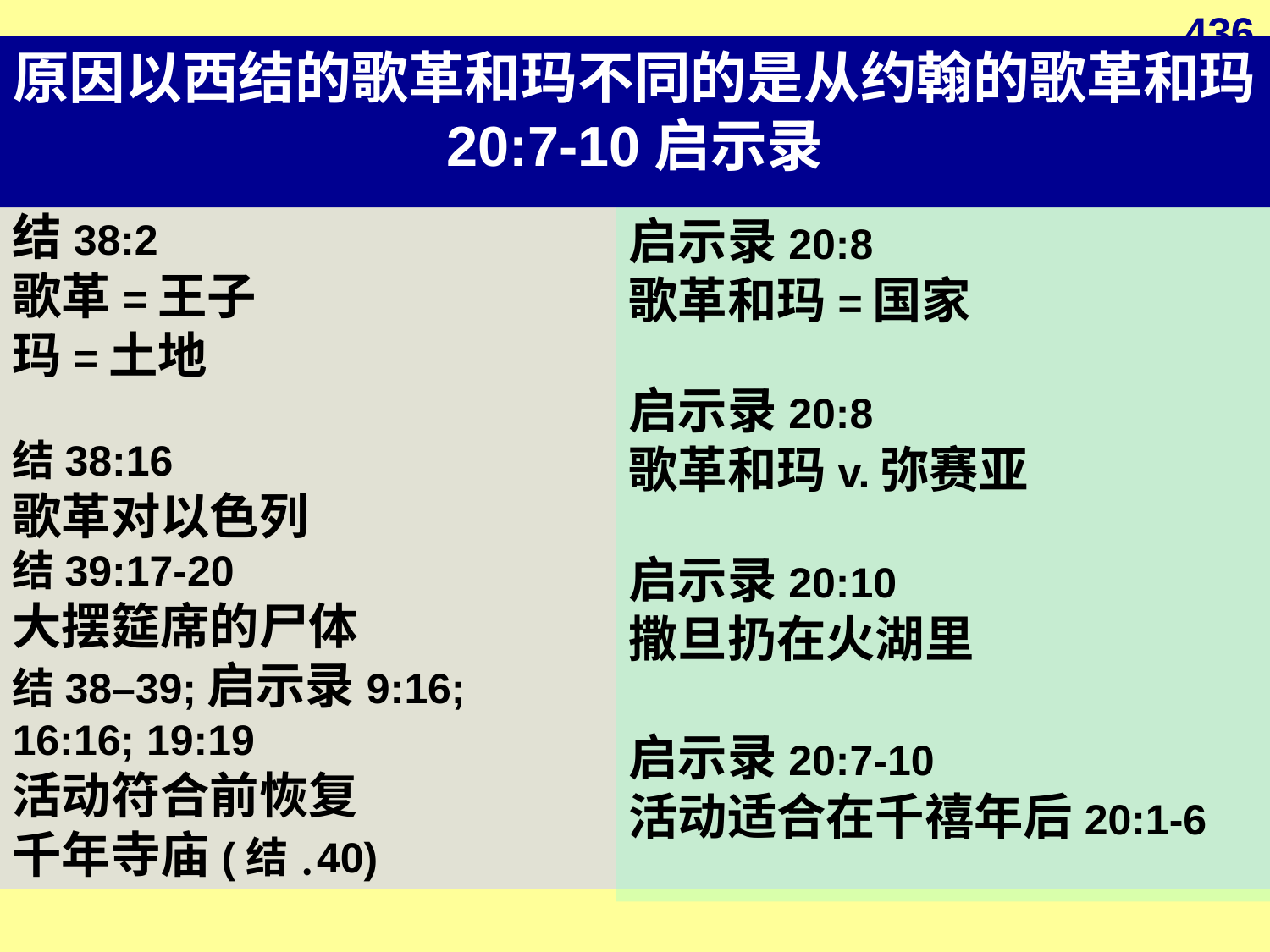

436
# 原因以西结的歌革和玛不同的是从约翰的歌革和玛20:7-10启示录

结38:2
歌革=王子
玛=土地

结38:16
歌革对以色列
结39:17-20
大摆筵席的尸体
结38–39;启示录9:16;
16:16; 19:19
活动符合前恢复
千年寺庙(结.40)
启示录20:8
歌革和玛=国家

启示录20:8
歌革和玛v.弥赛亚

启示录20:10
撒旦扔在火湖里

启示录20:7-10
活动适合在千禧年后20:1-6